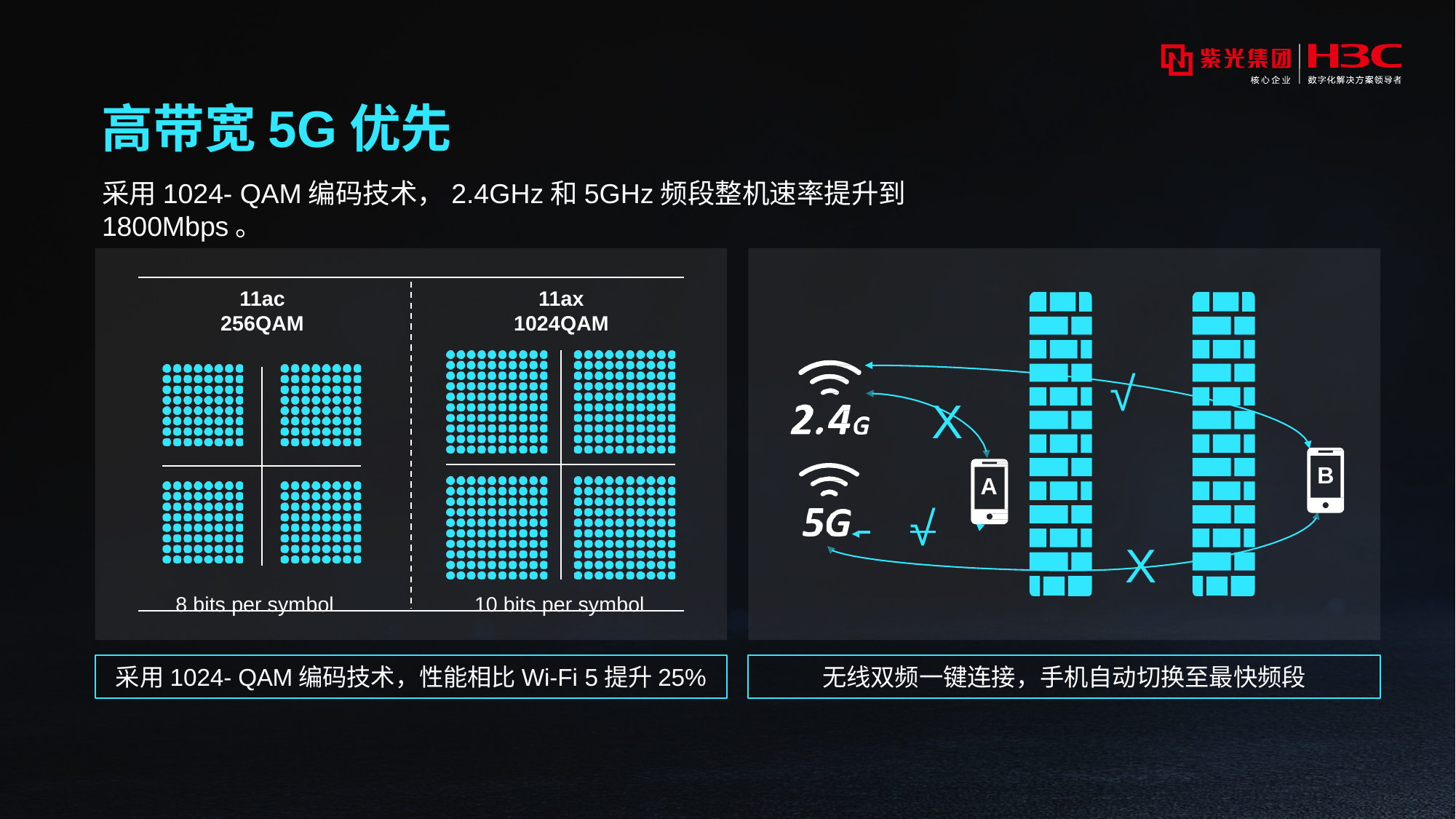

# 高带宽5G优先
采用1024- QAM编码技术，2.4GHz和5GHz频段整机速率提升到1800Mbps。

√

X
 	√

B

A

X

11ac
256QAM
11ax
1024QAM

8 bits per symbol	10 bits per symbol

采用1024- QAM编码技术，性能相比Wi-Fi 5提升25%
无线双频一键连接，手机自动切换至最快频段